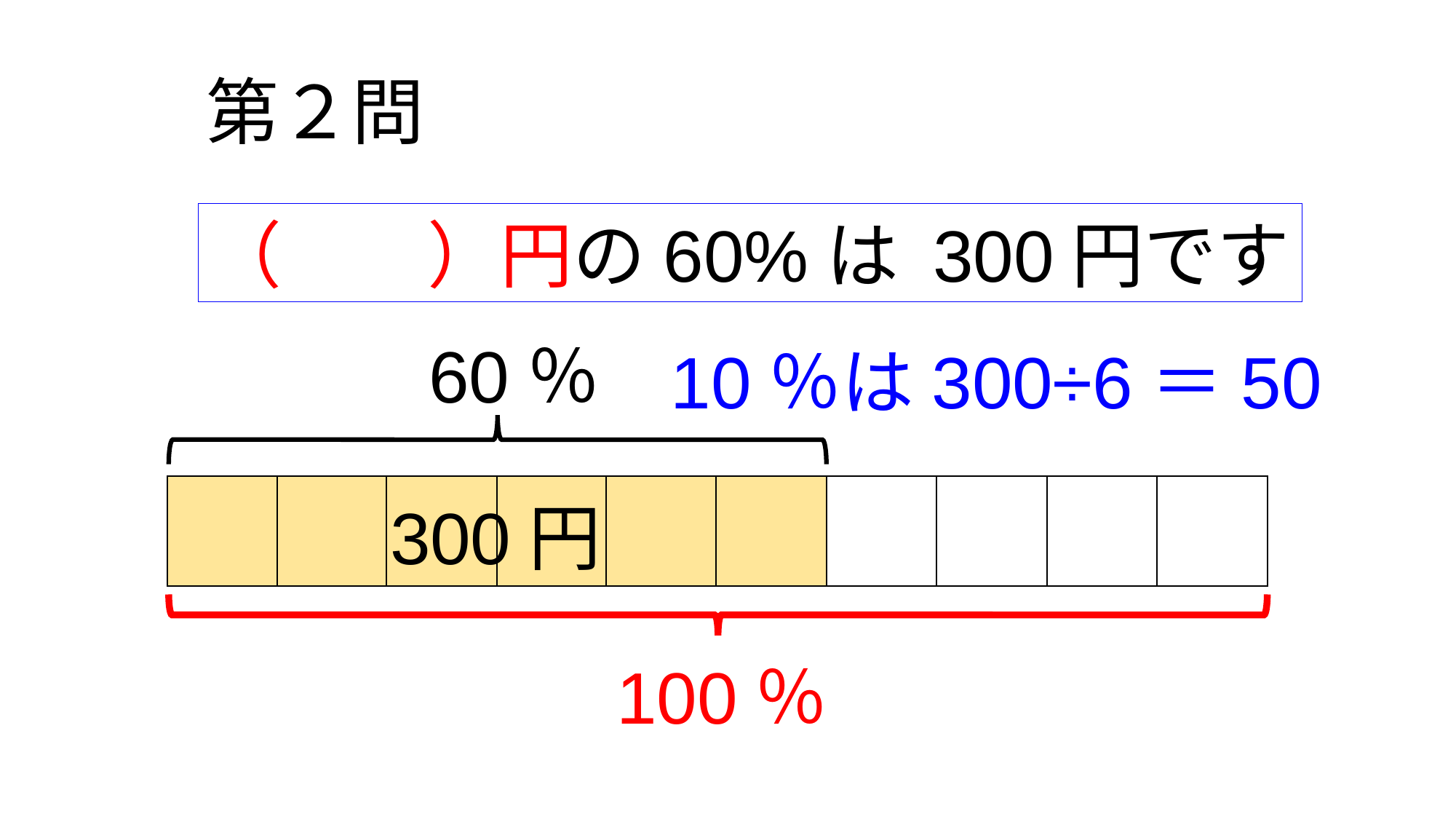

第２問

（　　）円の60%は 300円です
60％
10％は300÷6＝50

300円
100％